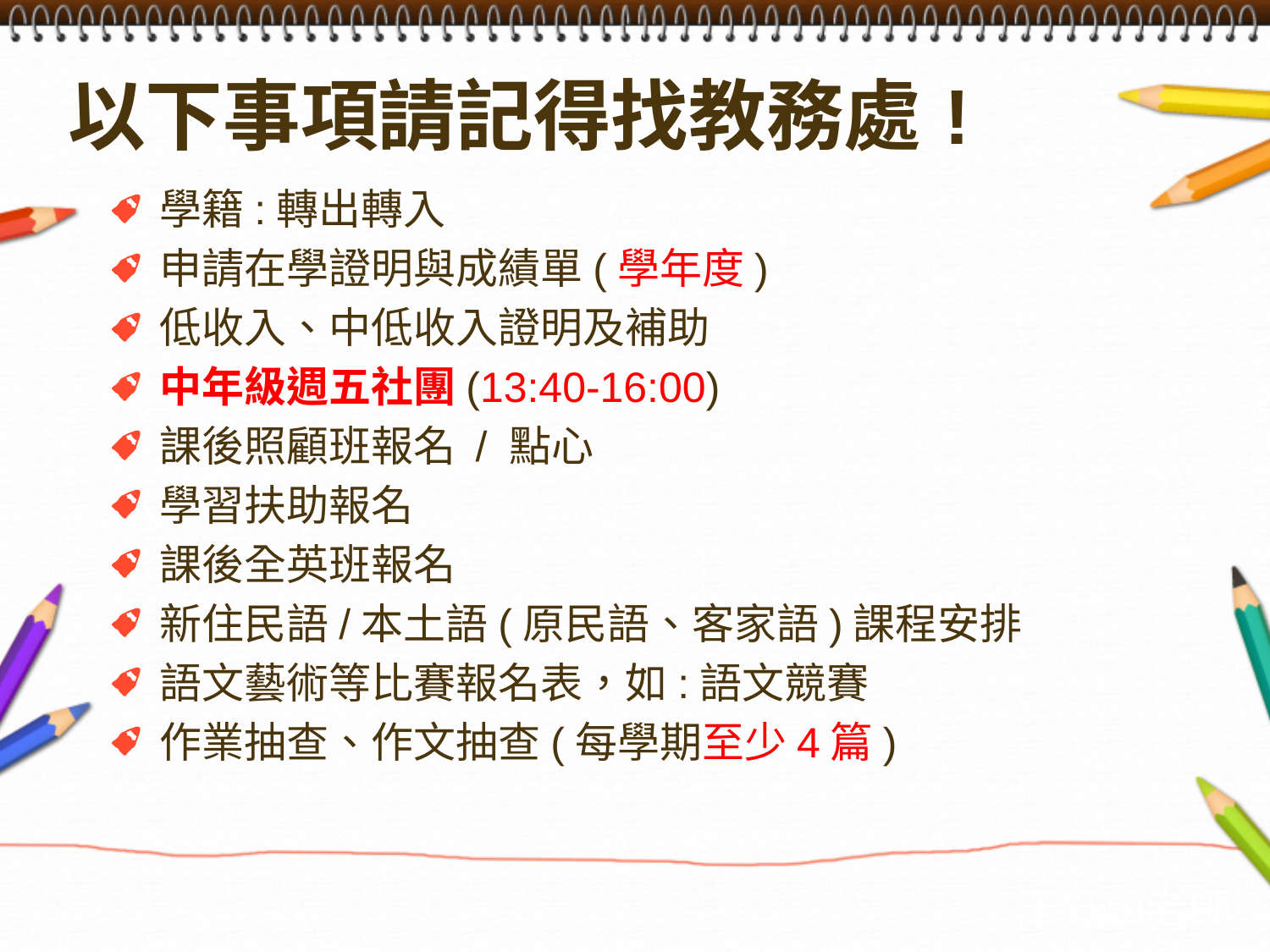

以下事項請記得找教務處!
學籍:轉出轉入
申請在學證明與成績單(學年度)
低收入、中低收入證明及補助
中年級週五社團(13:40-16:00)
課後照顧班報名 / 點心
學習扶助報名
課後全英班報名
新住民語/本土語(原民語、客家語)課程安排
語文藝術等比賽報名表，如:語文競賽
作業抽查、作文抽查(每學期至少4篇)
王鈺山老師